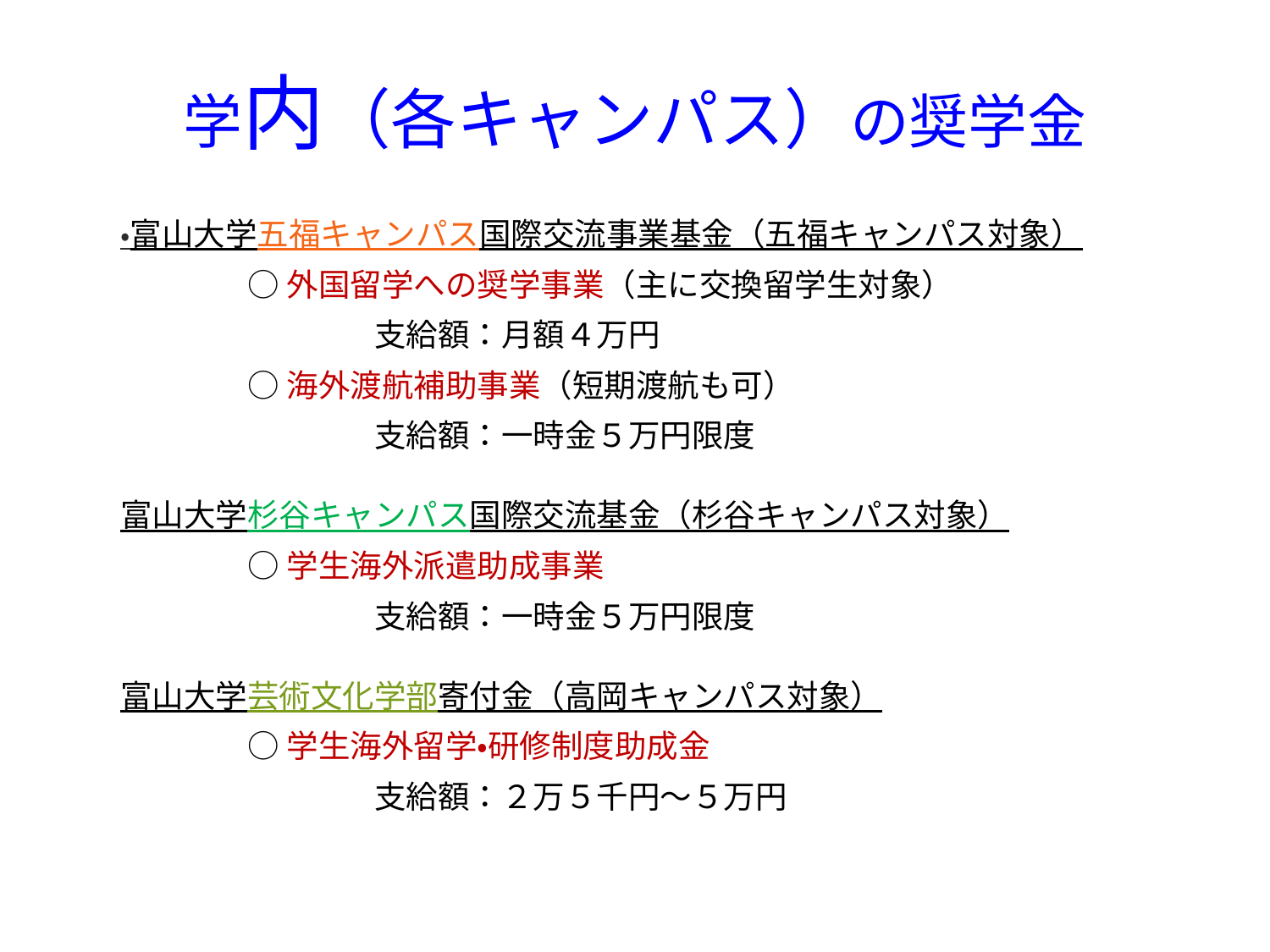

学内（各キャンパス）の奨学金
・富山大学五福キャンパス国際交流事業基金（五福キャンパス対象）
	○外国留学への奨学事業（主に交換留学生対象）
		支給額：月額４万円
	○海外渡航補助事業（短期渡航も可）
		支給額：一時金５万円限度

富山大学杉谷キャンパス国際交流基金（杉谷キャンパス対象）
	○学生海外派遣助成事業
		支給額：一時金５万円限度

富山大学芸術文化学部寄付金（高岡キャンパス対象）
	○学生海外留学・研修制度助成金
		支給額：２万５千円～５万円